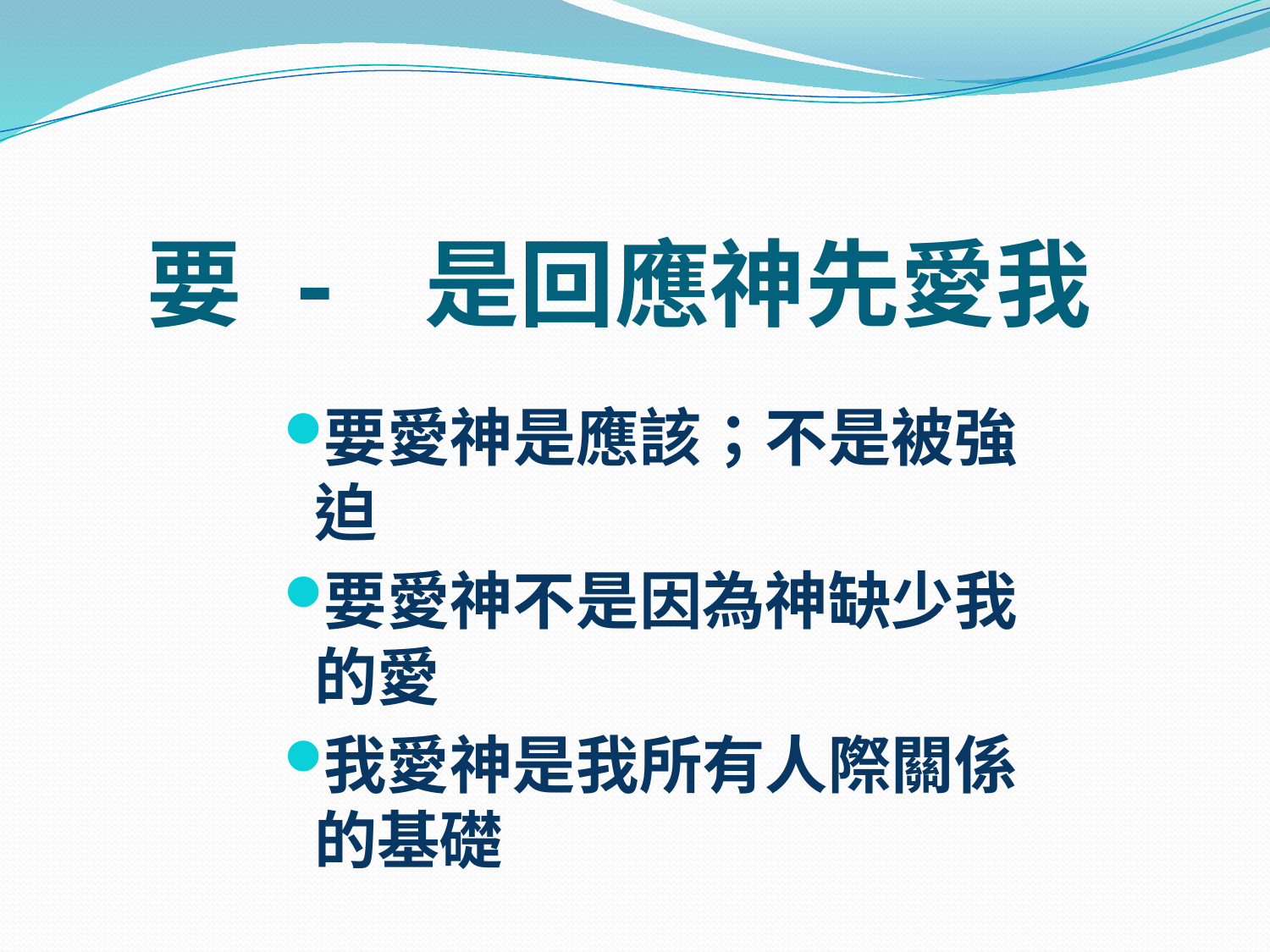

# 要 - 是回應神先愛我
要愛神是應該；不是被強迫
要愛神不是因為神缺少我的愛
我愛神是我所有人際關係的基礎